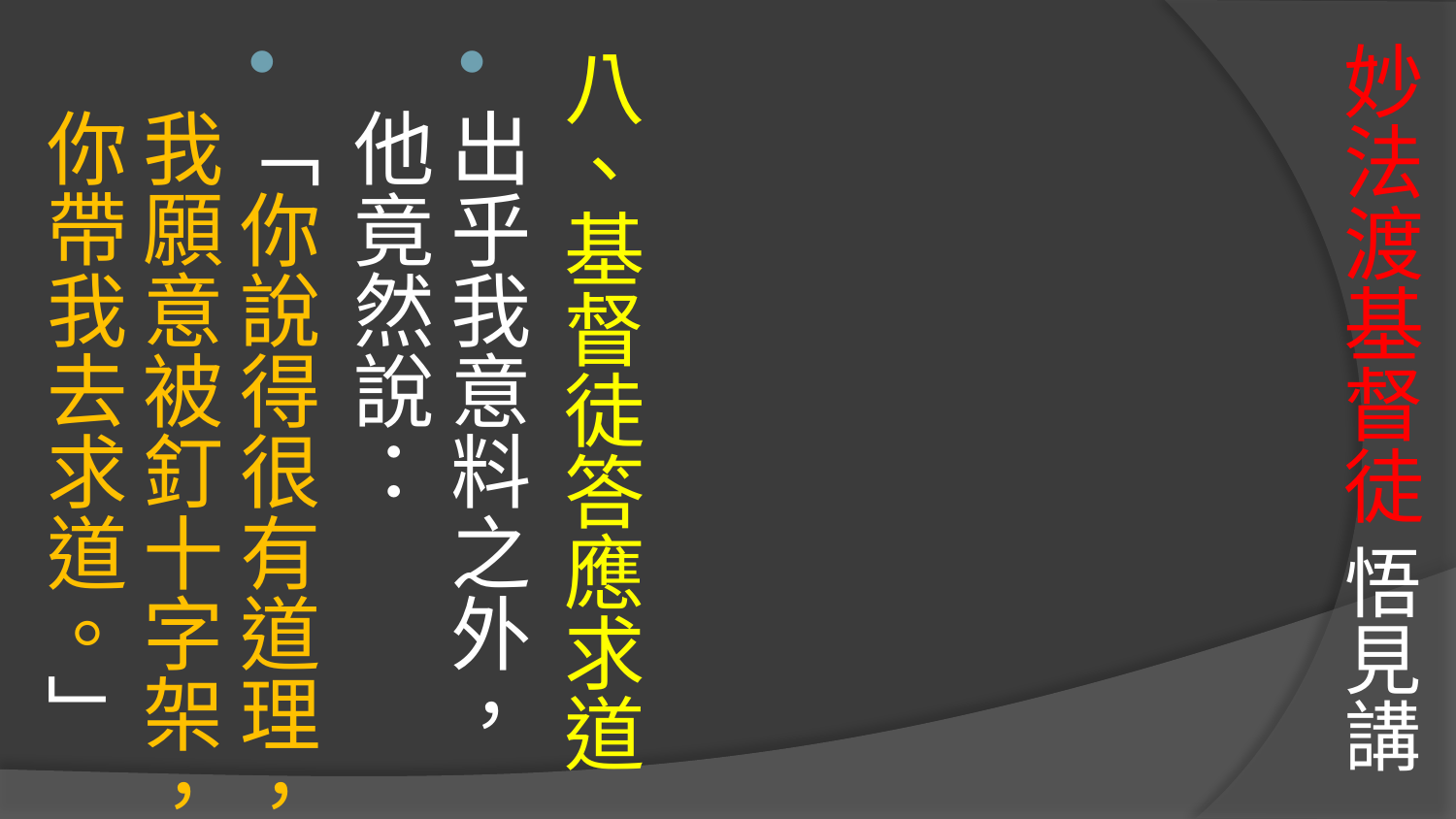

# 妙法渡基督徒 悟見講
八、基督徒答應求道
出乎我意料之外，他竟然說：
「你說得很有道理，我願意被釘十字架，你帶我去求道。」